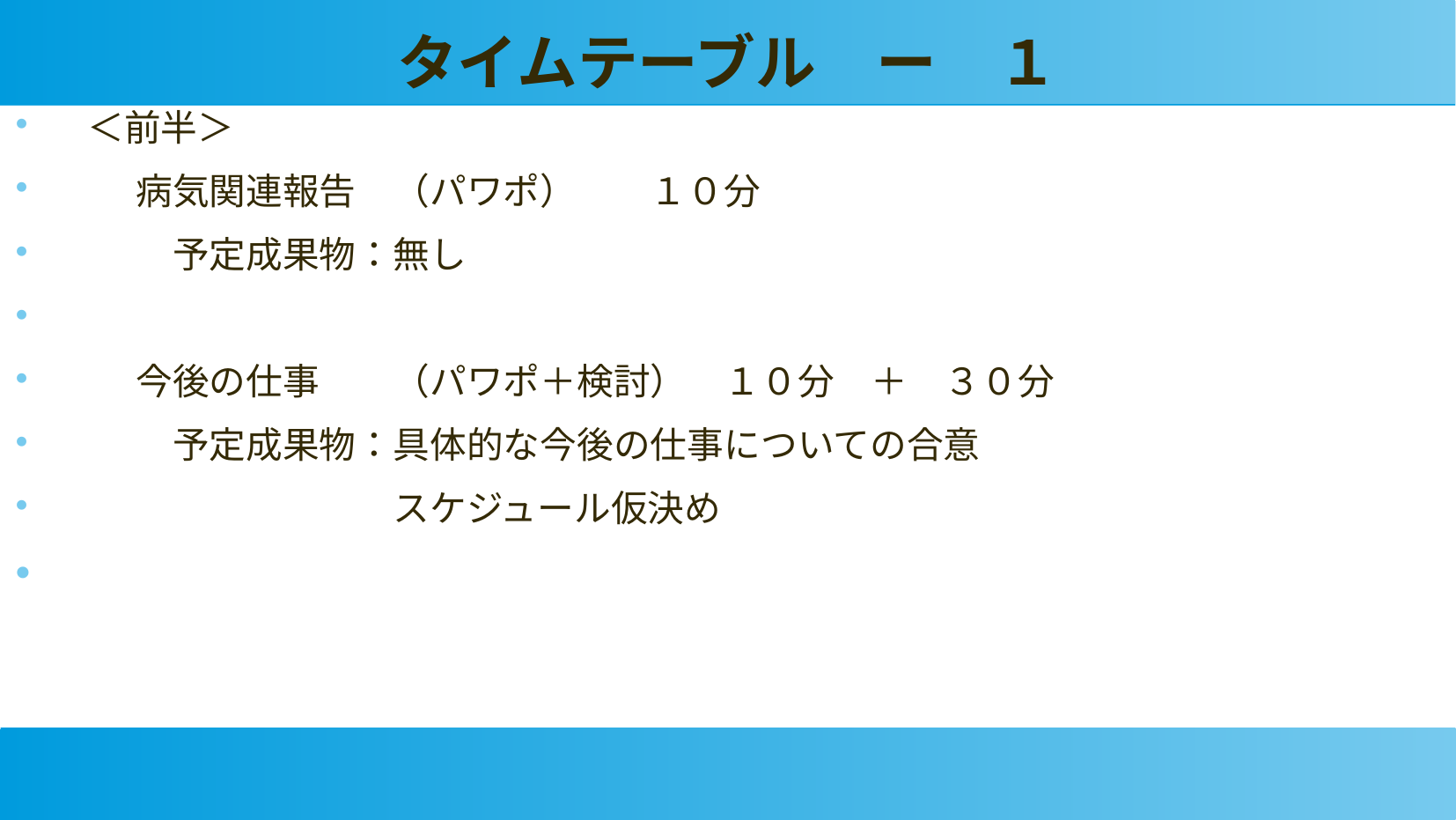

タイムテーブル　ー　１
  ＜前半＞
　　病気関連報告　（パワポ）　　１０分
　　　予定成果物：無し

　　今後の仕事　　（パワポ＋検討）　１０分　＋　３０分
　　　予定成果物：具体的な今後の仕事についての合意
　　　　　　　　　スケジュール仮決め